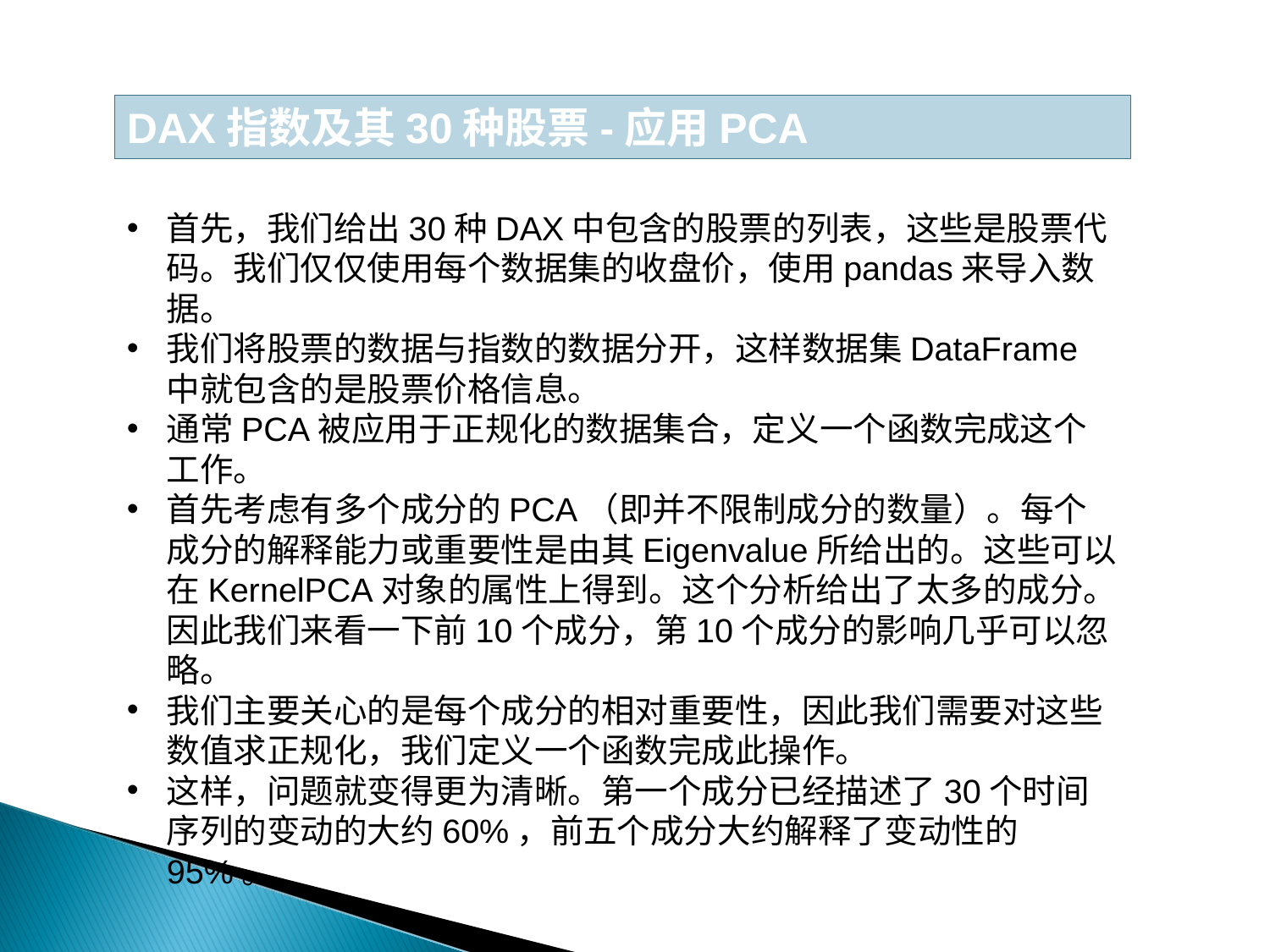

DAX指数及其30种股票-应用PCA
首先，我们给出30种DAX中包含的股票的列表，这些是股票代码。我们仅仅使用每个数据集的收盘价，使用pandas来导入数据。
我们将股票的数据与指数的数据分开，这样数据集DataFrame中就包含的是股票价格信息。
通常PCA被应用于正规化的数据集合，定义一个函数完成这个工作。
首先考虑有多个成分的PCA（即并不限制成分的数量）。每个成分的解释能力或重要性是由其Eigenvalue所给出的。这些可以在KernelPCA对象的属性上得到。这个分析给出了太多的成分。因此我们来看一下前10个成分，第10个成分的影响几乎可以忽略。
我们主要关心的是每个成分的相对重要性，因此我们需要对这些数值求正规化，我们定义一个函数完成此操作。
这样，问题就变得更为清晰。第一个成分已经描述了30个时间序列的变动的大约60%，前五个成分大约解释了变动性的95%。